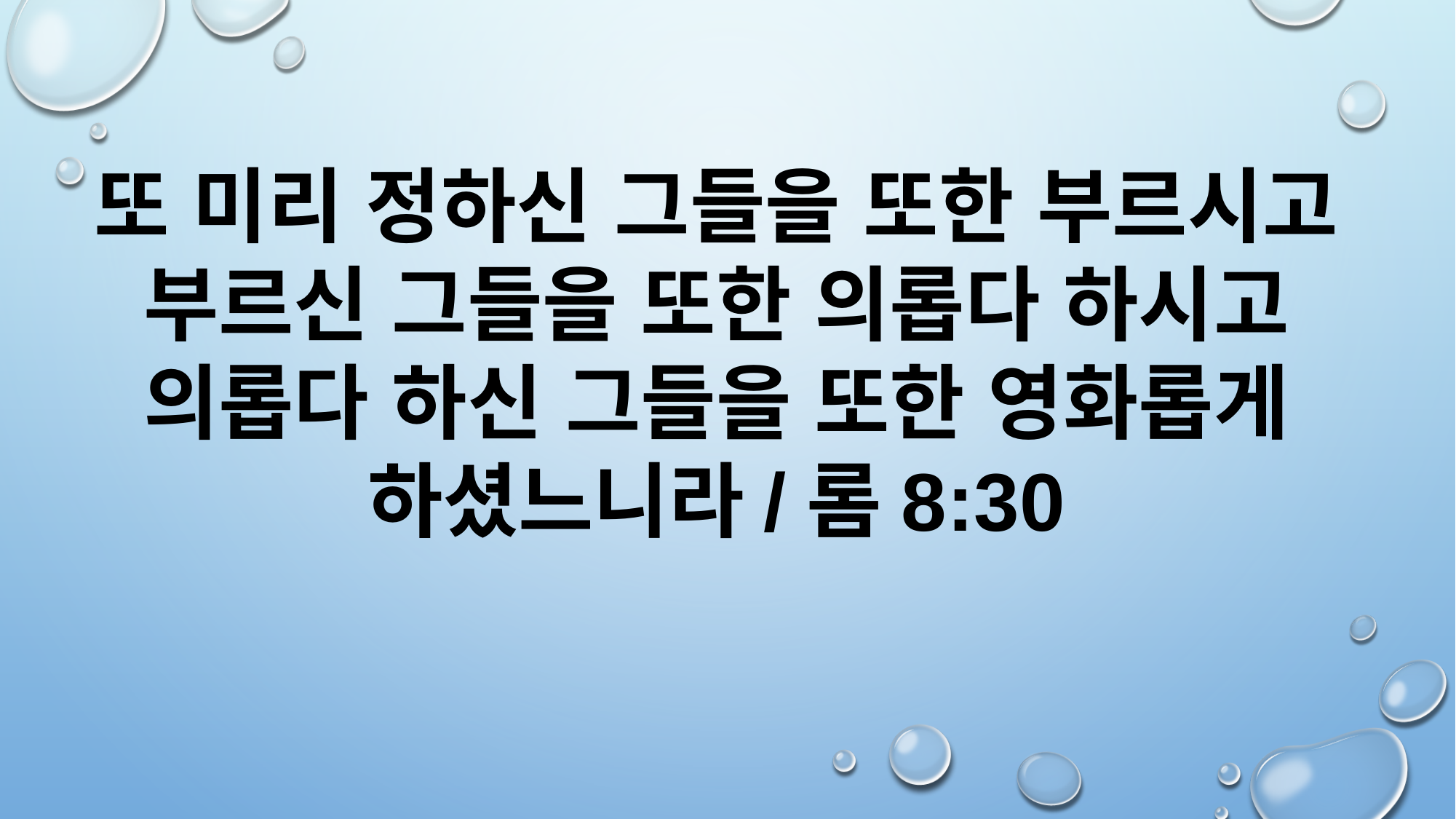

또 미리 정하신 그들을 또한 부르시고 부르신 그들을 또한 의롭다 하시고 의롭다 하신 그들을 또한 영화롭게 하셨느니라/롬8:30